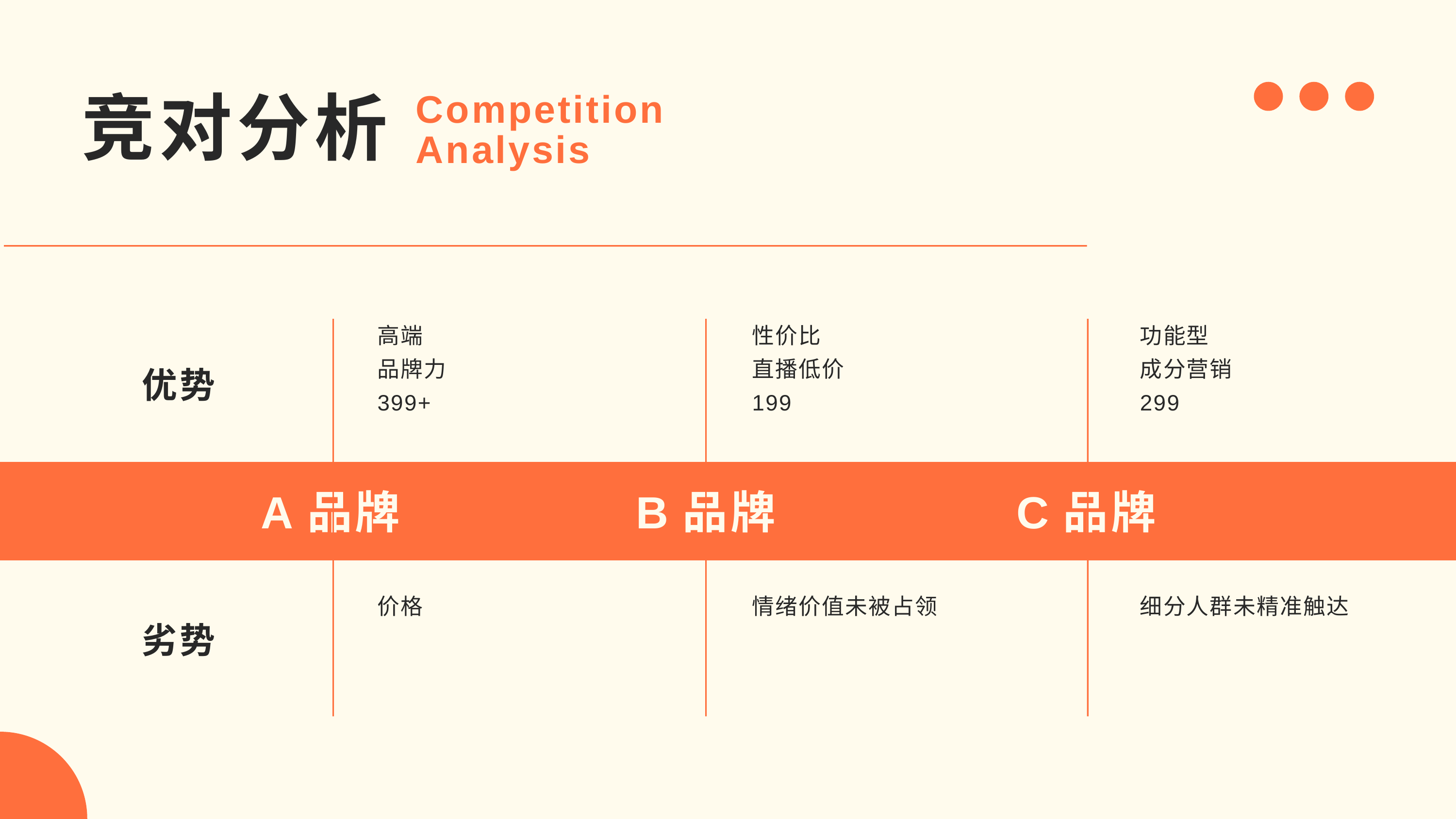

竞对分析
Competition Analysis

高端
品牌力
399+
性价比
直播低价
199

功能型
成分营销
299
优势

A品牌
B品牌
C品牌

价格
情绪价值未被占领
细分人群未精准触达
劣势